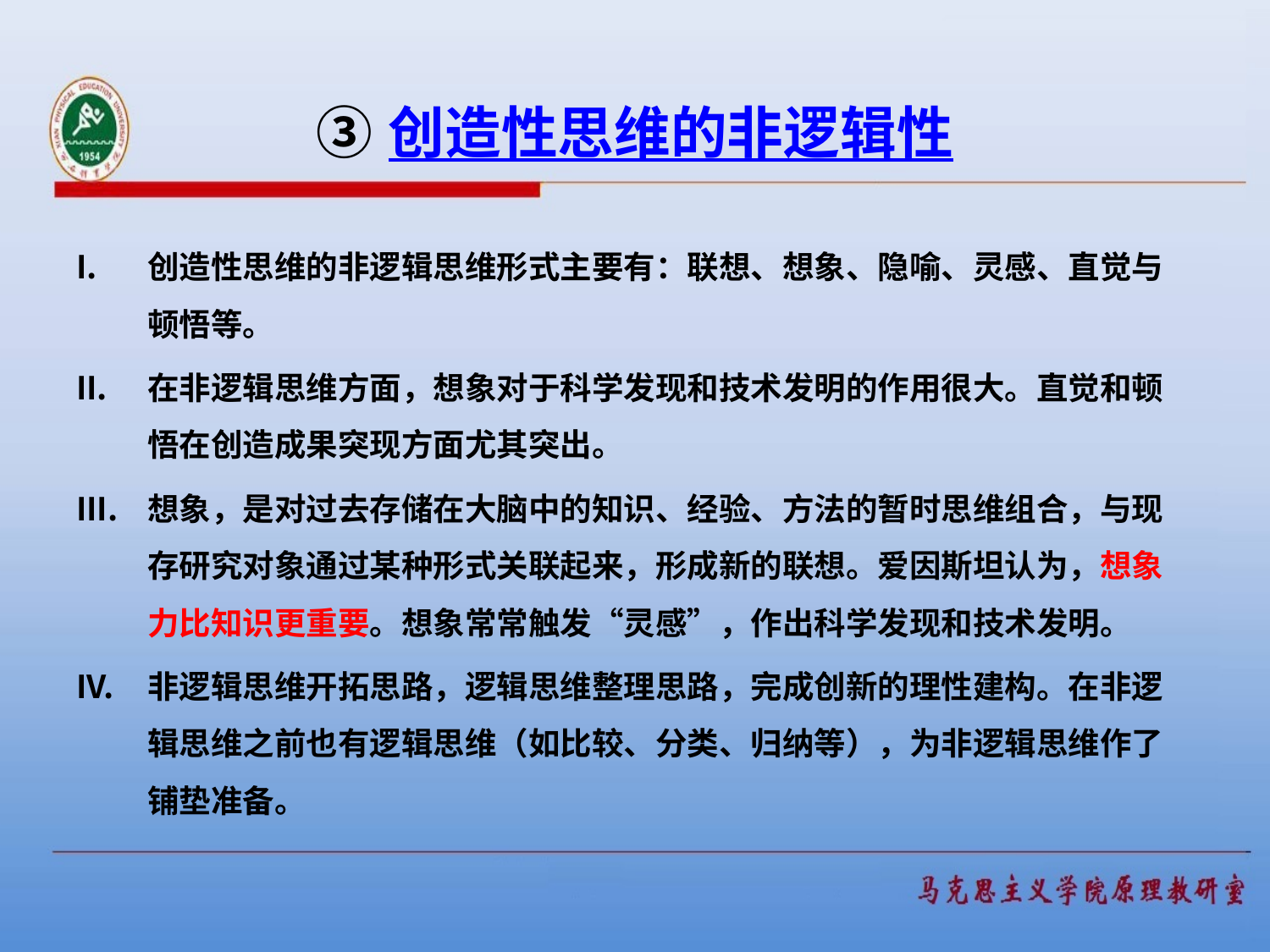

# 创造性思维的非逻辑性
创造性思维的非逻辑思维形式主要有：联想、想象、隐喻、灵感、直觉与顿悟等。
在非逻辑思维方面，想象对于科学发现和技术发明的作用很大。直觉和顿悟在创造成果突现方面尤其突出。
想象，是对过去存储在大脑中的知识、经验、方法的暂时思维组合，与现存研究对象通过某种形式关联起来，形成新的联想。爱因斯坦认为，想象力比知识更重要。想象常常触发“灵感”，作出科学发现和技术发明。
非逻辑思维开拓思路，逻辑思维整理思路，完成创新的理性建构。在非逻辑思维之前也有逻辑思维（如比较、分类、归纳等），为非逻辑思维作了铺垫准备。